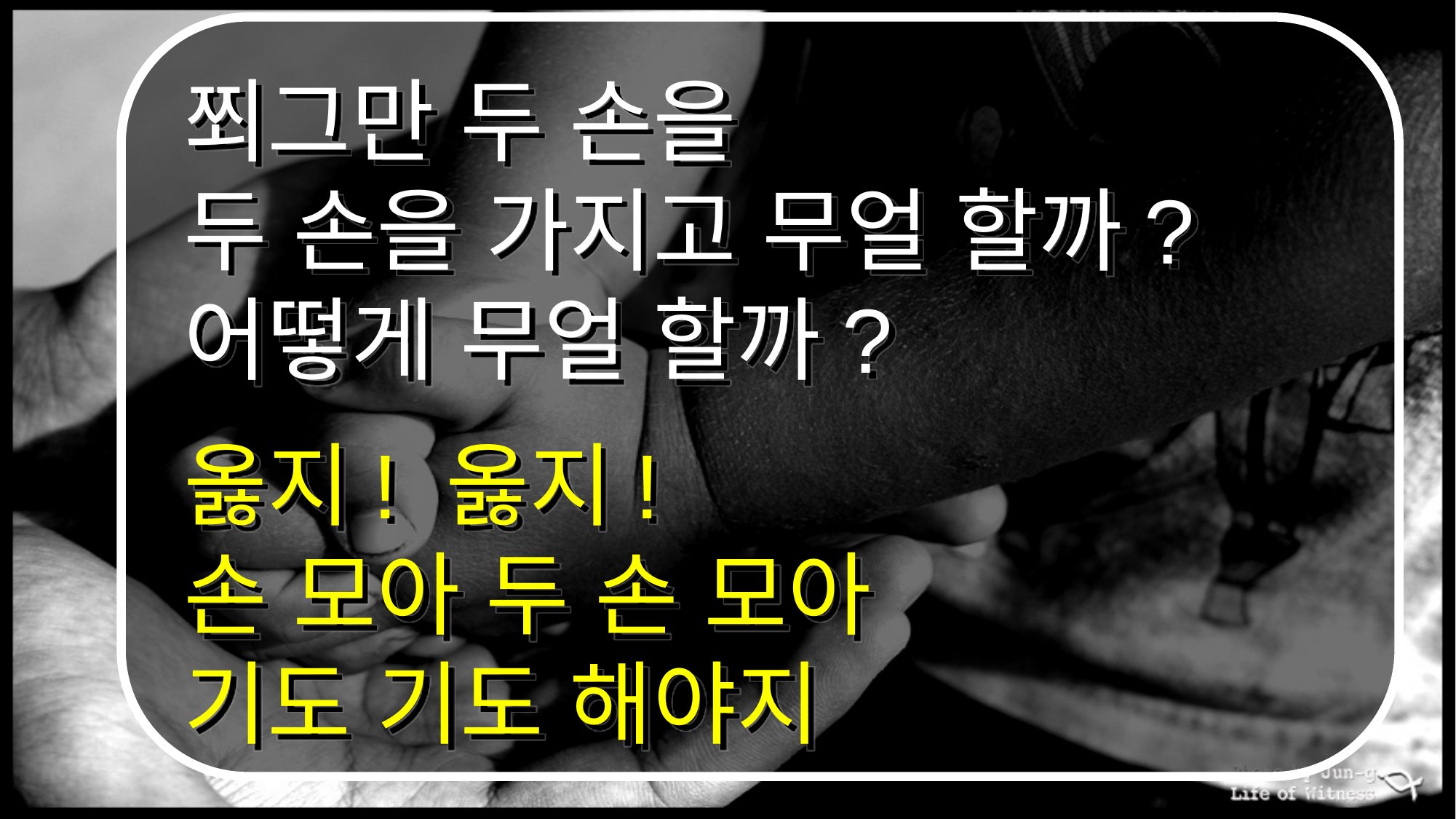

# 쬐그만 두 손을 두 손을 가지고 무얼 할까? 어떻게 무얼 할까? 옳지! 옳지! 손 모아 두 손 모아 기도 기도 해야지